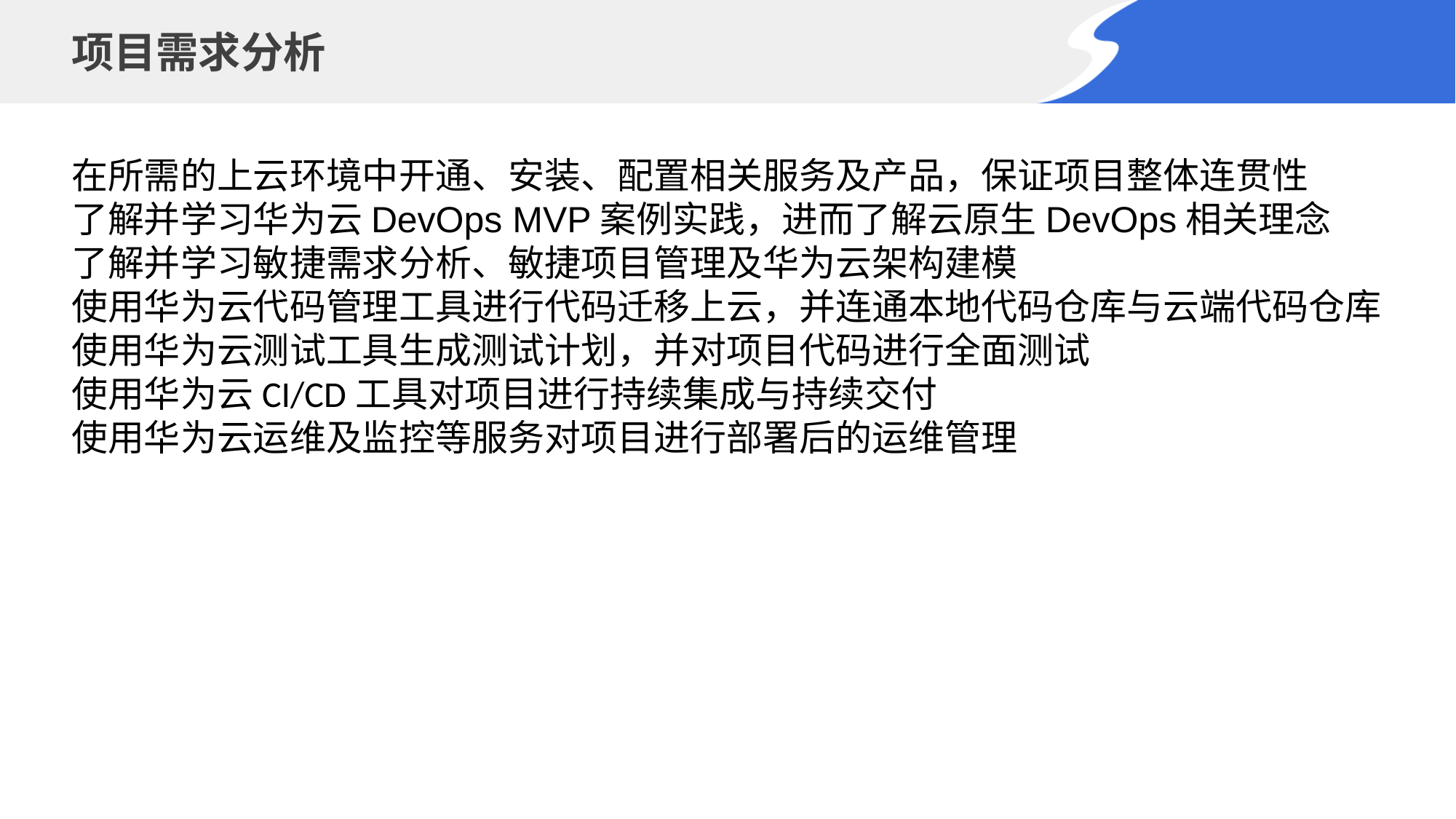

# 项目需求分析
在所需的上云环境中开通、安装、配置相关服务及产品，保证项目整体连贯性
了解并学习华为云DevOps MVP案例实践，进而了解云原生DevOps相关理念
了解并学习敏捷需求分析、敏捷项目管理及华为云架构建模
使用华为云代码管理工具进行代码迁移上云，并连通本地代码仓库与云端代码仓库
使用华为云测试工具生成测试计划，并对项目代码进行全面测试
使用华为云CI/CD工具对项目进行持续集成与持续交付
使用华为云运维及监控等服务对项目进行部署后的运维管理